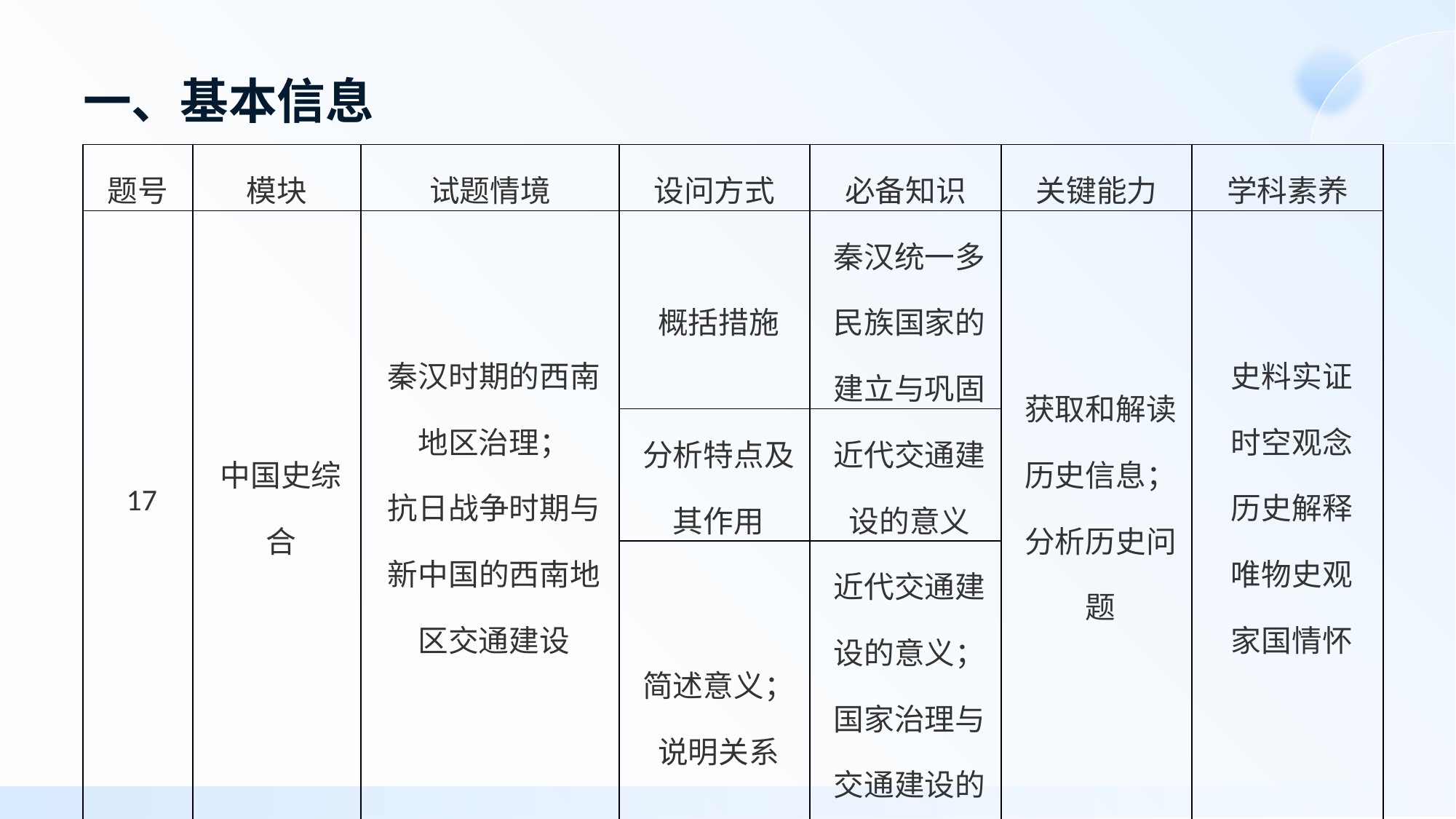

# 一、基本信息
| 题号 | 模块 | 试题情境 | 设问方式 | 必备知识 | 关键能力 | 学科素养 |
| --- | --- | --- | --- | --- | --- | --- |
| 17 | 中国史综合 | 秦汉时期的西南地区治理； 抗日战争时期与新中国的西南地区交通建设 | 概括措施 | 秦汉统一多民族国家的建立与巩固 | 获取和解读历史信息； 分析历史问题 | 史料实证 时空观念 历史解释 唯物史观 家国情怀 |
|  |  |  | 分析特点及其作用 | 近代交通建设的意义 |  |  |
|  |  |  | 简述意义；说明关系 | 近代交通建设的意义；国家治理与交通建设的关系 |  |  |